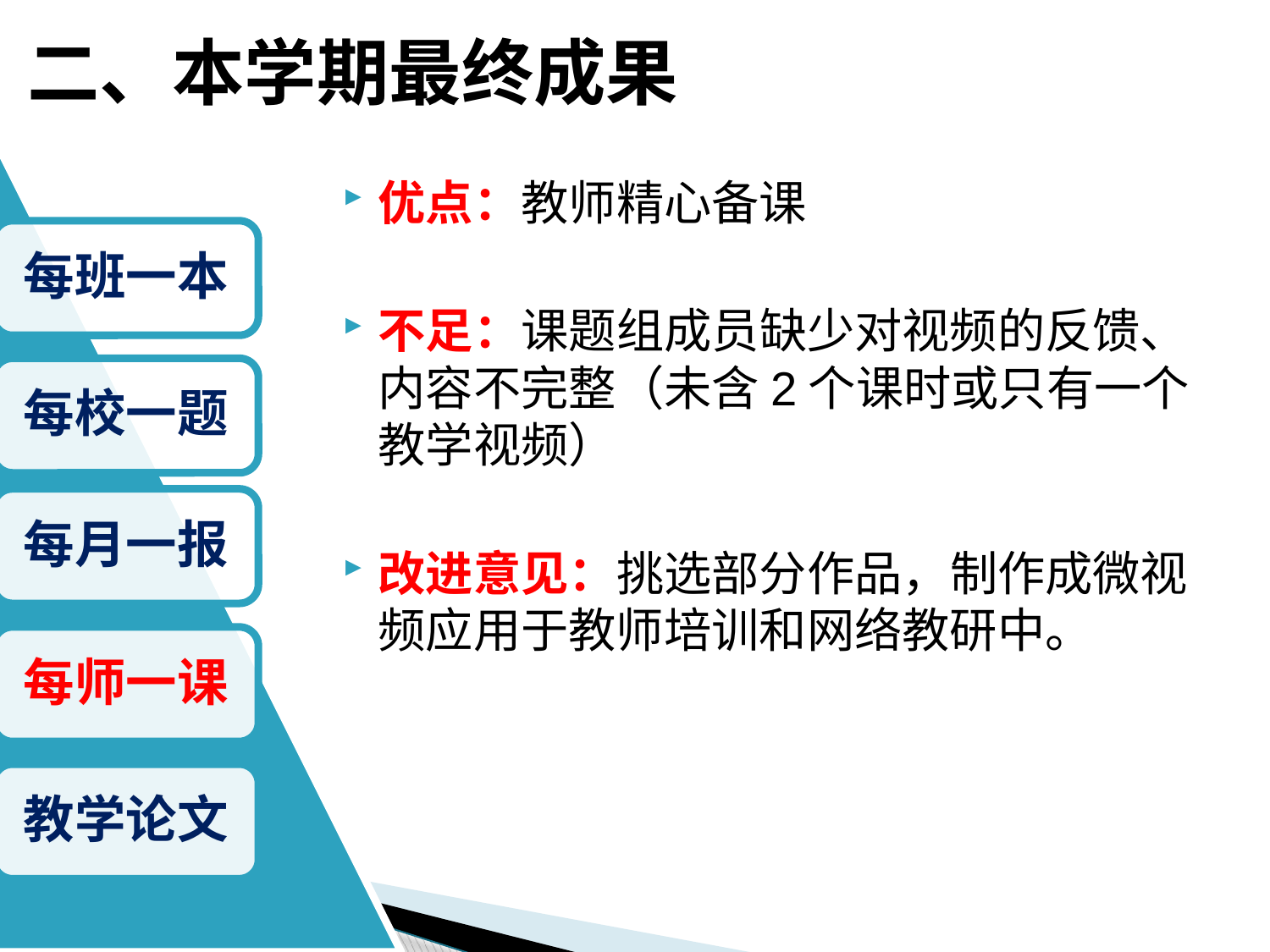

# 二、本学期最终成果
每班一本
每校一题
每月一报
每师一课
教学论文
优点：教师精心备课

不足：课题组成员缺少对视频的反馈、内容不完整（未含2个课时或只有一个教学视频）

改进意见：挑选部分作品，制作成微视频应用于教师培训和网络教研中。